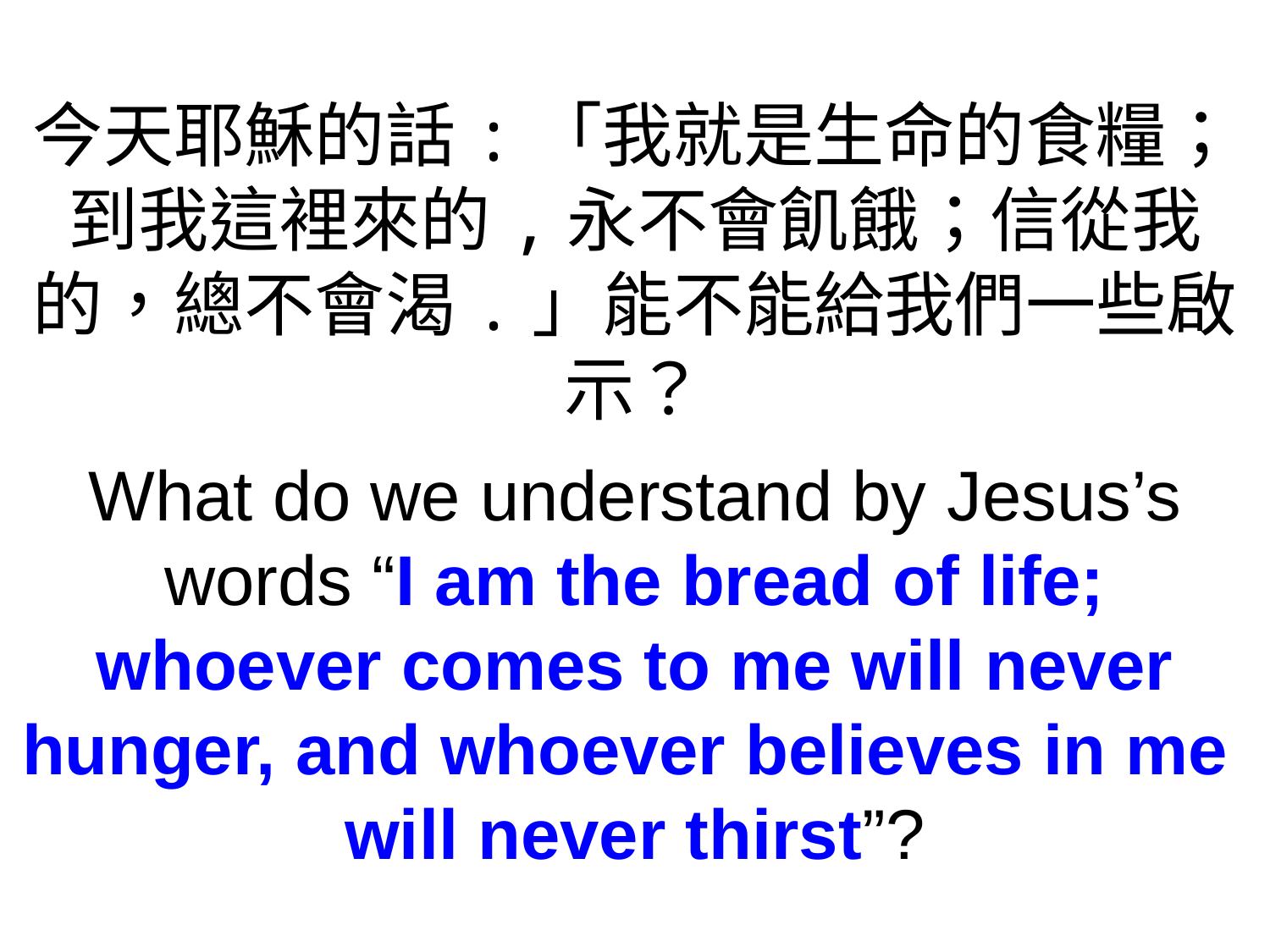

今天耶穌的話:「我就是生命的食糧；
到我這裡來的,永不會飢餓；信從我的，總不會渴.」能不能給我們一些啟示？
What do we understand by Jesus’s words “I am the bread of life; whoever comes to me will never hunger, and whoever believes in me
will never thirst”?